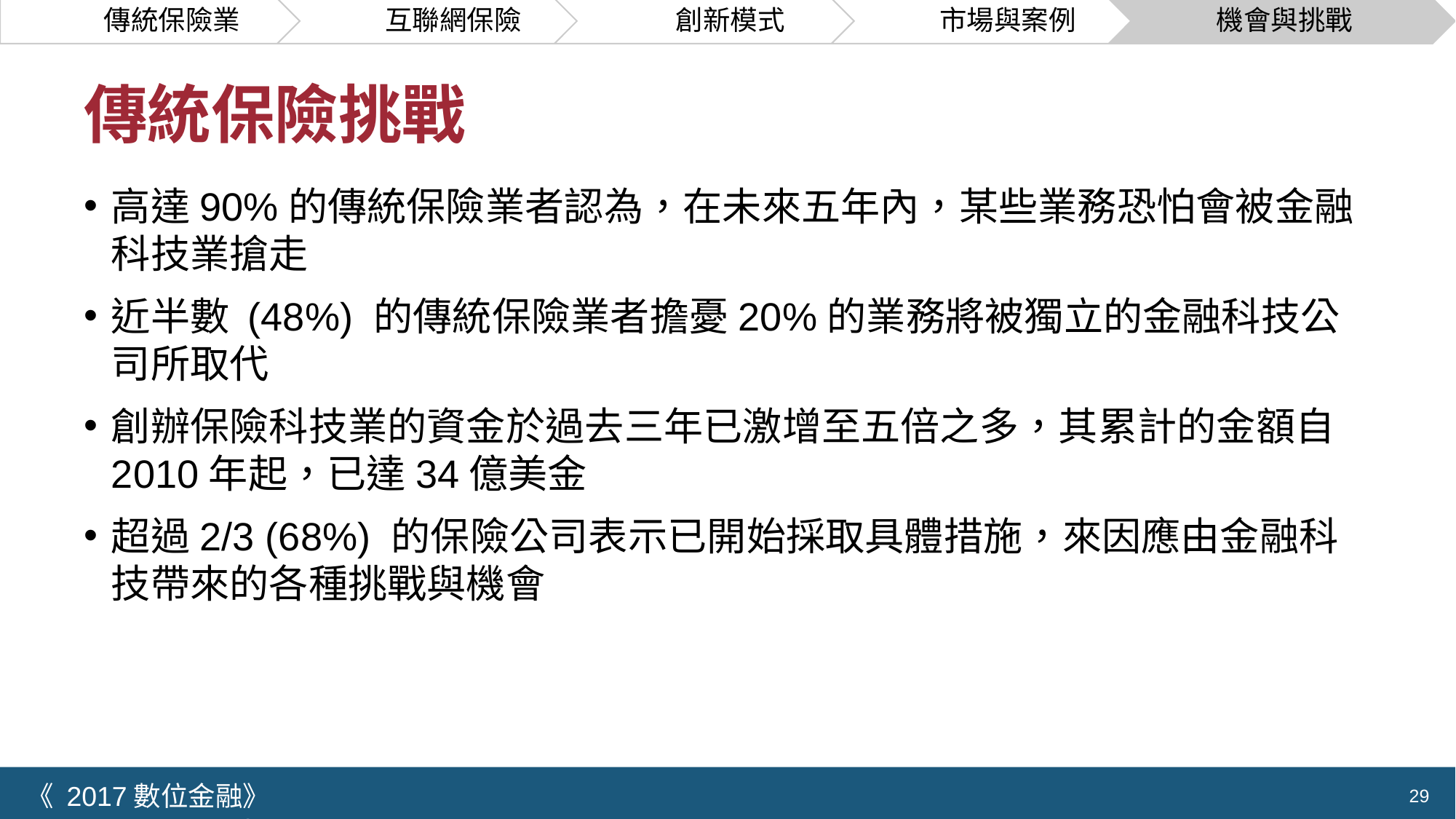

傳統保險業
互聯網保險
創新模式
市場與案例
機會與挑戰
# 傳統保險挑戰
高達90%的傳統保險業者認為，在未來五年內，某些業務恐怕會被金融科技業搶走
近半數 (48%) 的傳統保險業者擔憂20%的業務將被獨立的金融科技公司所取代
創辦保險科技業的資金於過去三年已激增至五倍之多，其累計的金額自2010年起，已達34億美金
超過2/3 (68%) 的保險公司表示已開始採取具體措施，來因應由金融科技帶來的各種挑戰與機會
《 2017數位金融》                                                                                                                                             	NCTU.IIM.IEBI Lab
29